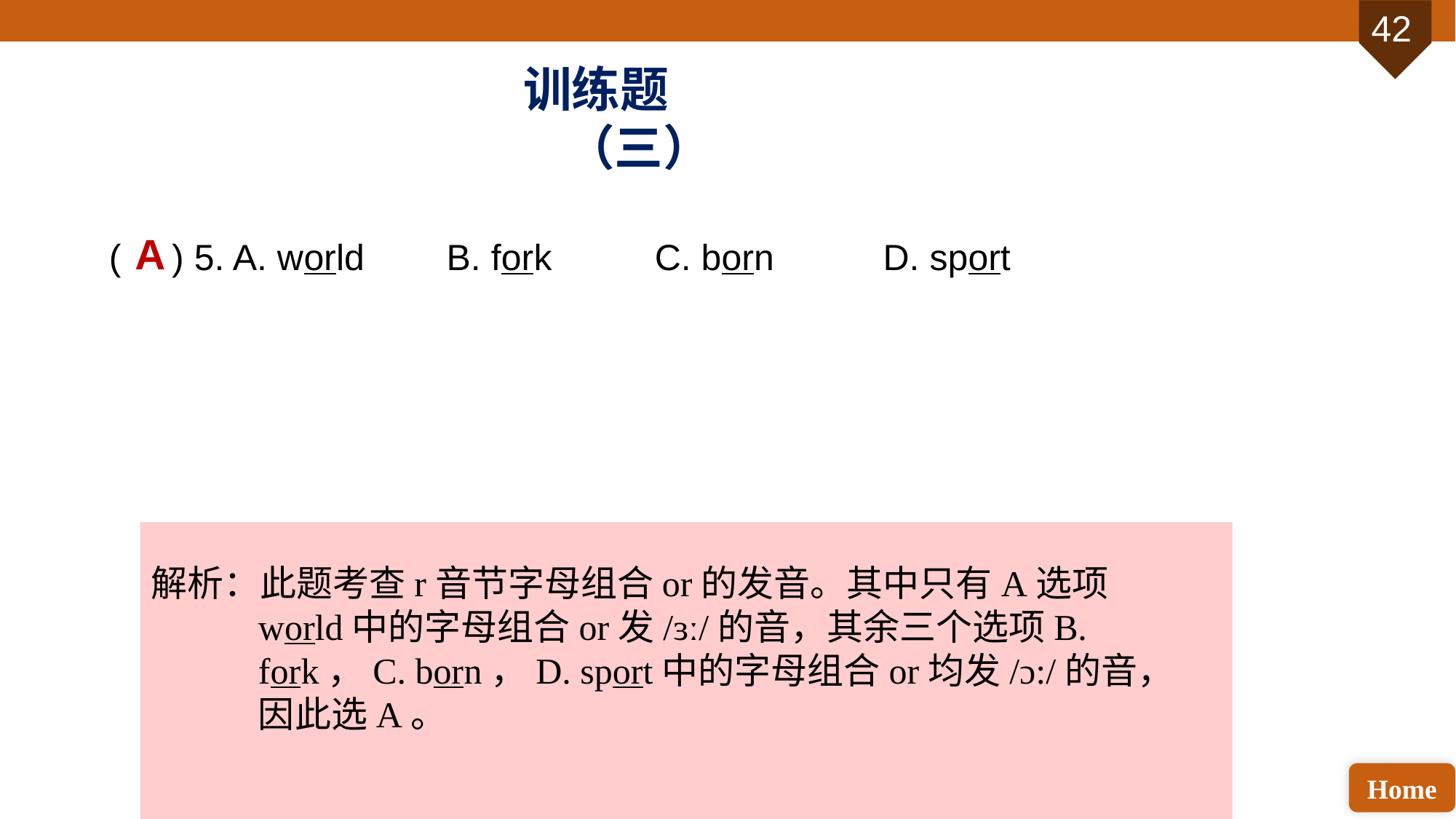

训练题（三）
(     ) 5. A. world	 B. fork 	C. born	 D. sport
A

解析：此题考查r音节字母组合or的发音。其中只有A选项world中的字母组合or发/ɜː/的音，其余三个选项B. fork，C. born，D. sport中的字母组合or均发/ɔ:/的音，因此选A。